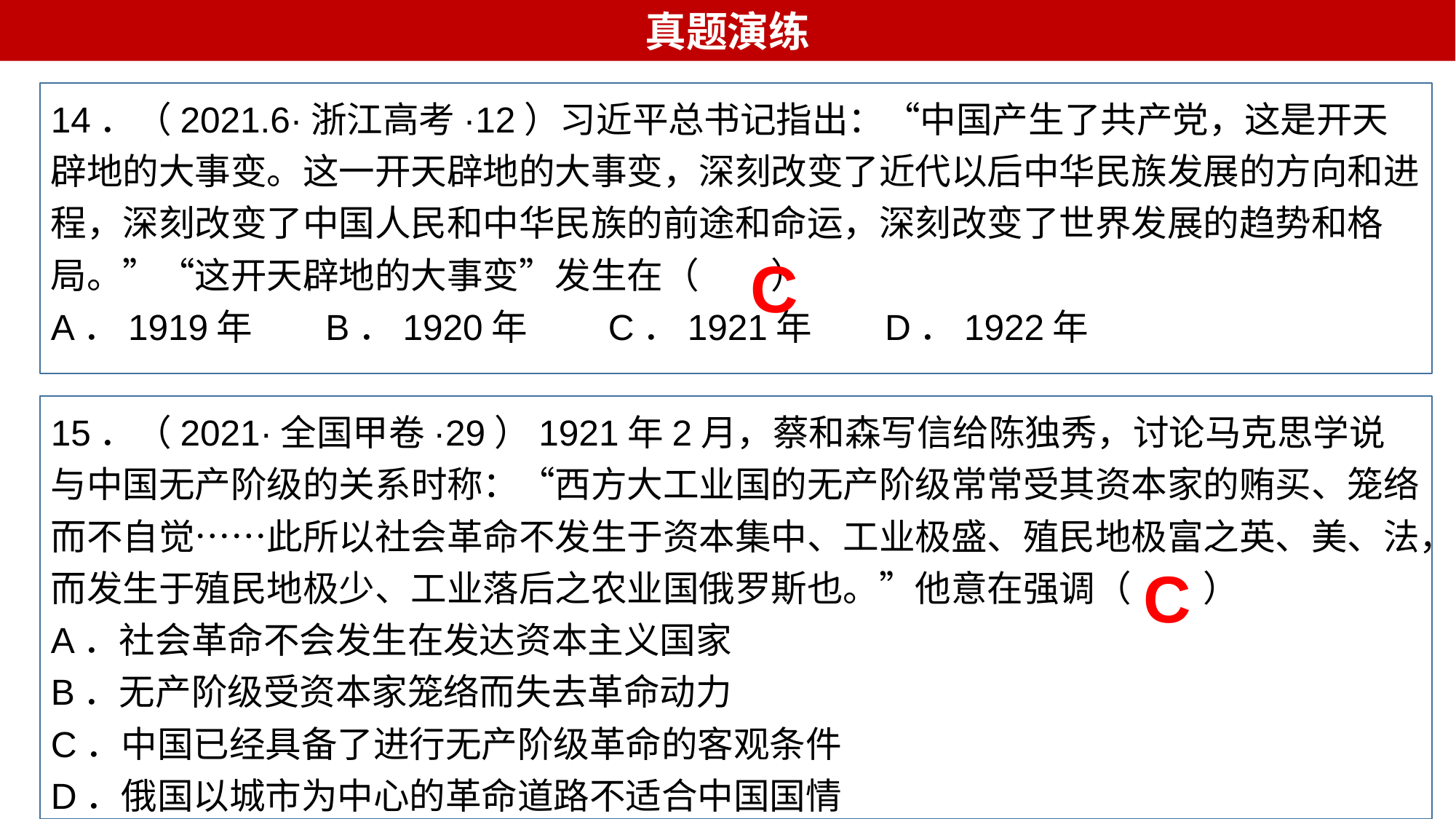

真题演练
14．（2021.6·浙江高考·12）习近平总书记指出：“中国产生了共产党，这是开天辟地的大事变。这一开天辟地的大事变，深刻改变了近代以后中华民族发展的方向和进程，深刻改变了中国人民和中华民族的前途和命运，深刻改变了世界发展的趋势和格局。”“这开天辟地的大事变”发生在（　　）
A．1919年        B．1920年         C．1921年        D．1922年
C
15．（2021·全国甲卷·29）1921年2月，蔡和森写信给陈独秀，讨论马克思学说与中国无产阶级的关系时称：“西方大工业国的无产阶级常常受其资本家的贿买、笼络而不自觉……此所以社会革命不发生于资本集中、工业极盛、殖民地极富之英、美、法，而发生于殖民地极少、工业落后之农业国俄罗斯也。”他意在强调（　　）
A．社会革命不会发生在发达资本主义国家
B．无产阶级受资本家笼络而失去革命动力
C．中国已经具备了进行无产阶级革命的客观条件
D．俄国以城市为中心的革命道路不适合中国国情
C